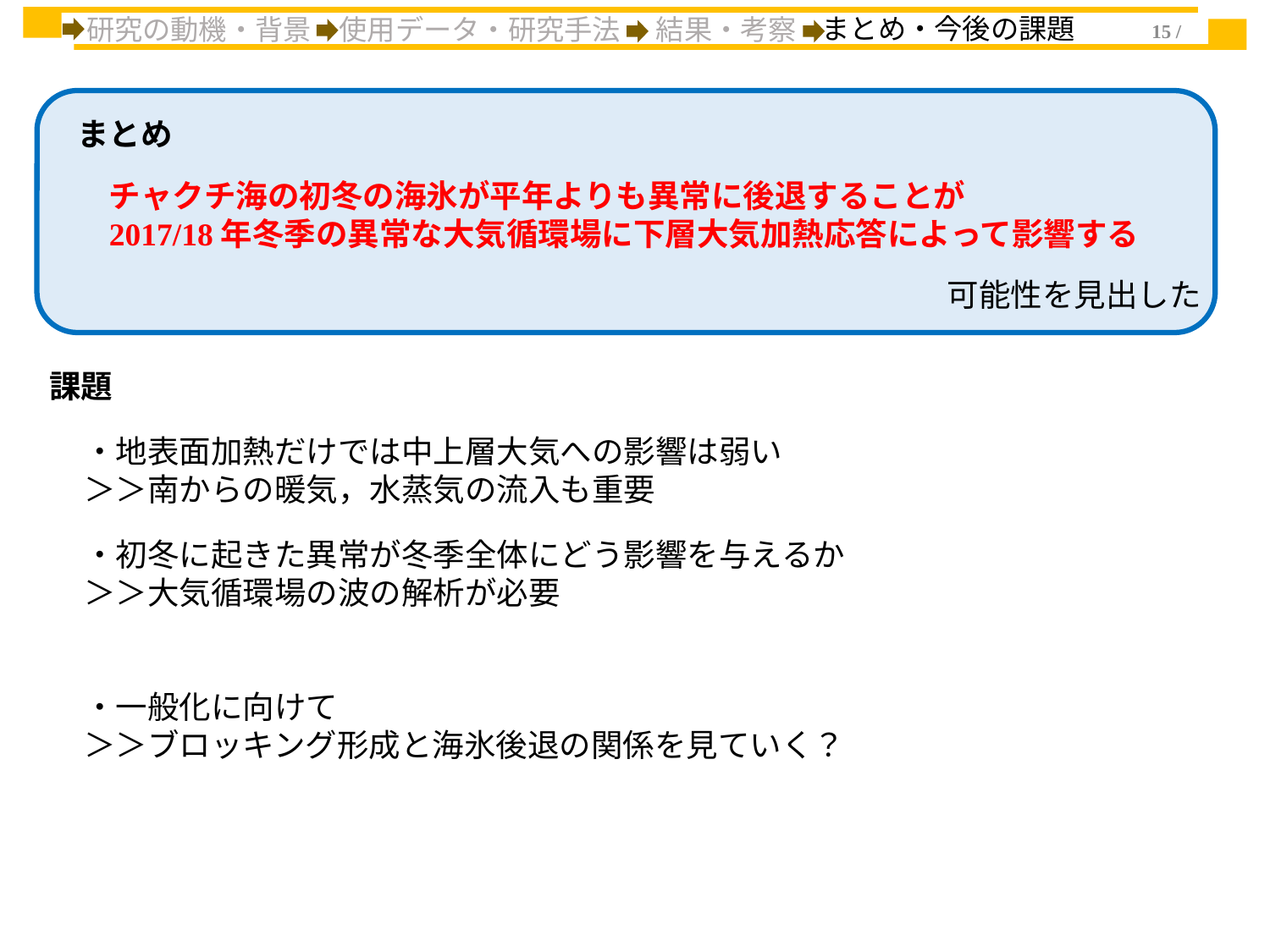

#
15 /

まとめ
チャクチ海の初冬の海氷が平年よりも異常に後退することが
2017/18年冬季の異常な大気循環場に下層大気加熱応答によって影響する
可能性を見出した
課題
・地表面加熱だけでは中上層大気への影響は弱い
＞＞南からの暖気，水蒸気の流入も重要
・初冬に起きた異常が冬季全体にどう影響を与えるか
＞＞大気循環場の波の解析が必要
・一般化に向けて
＞＞ブロッキング形成と海氷後退の関係を見ていく？